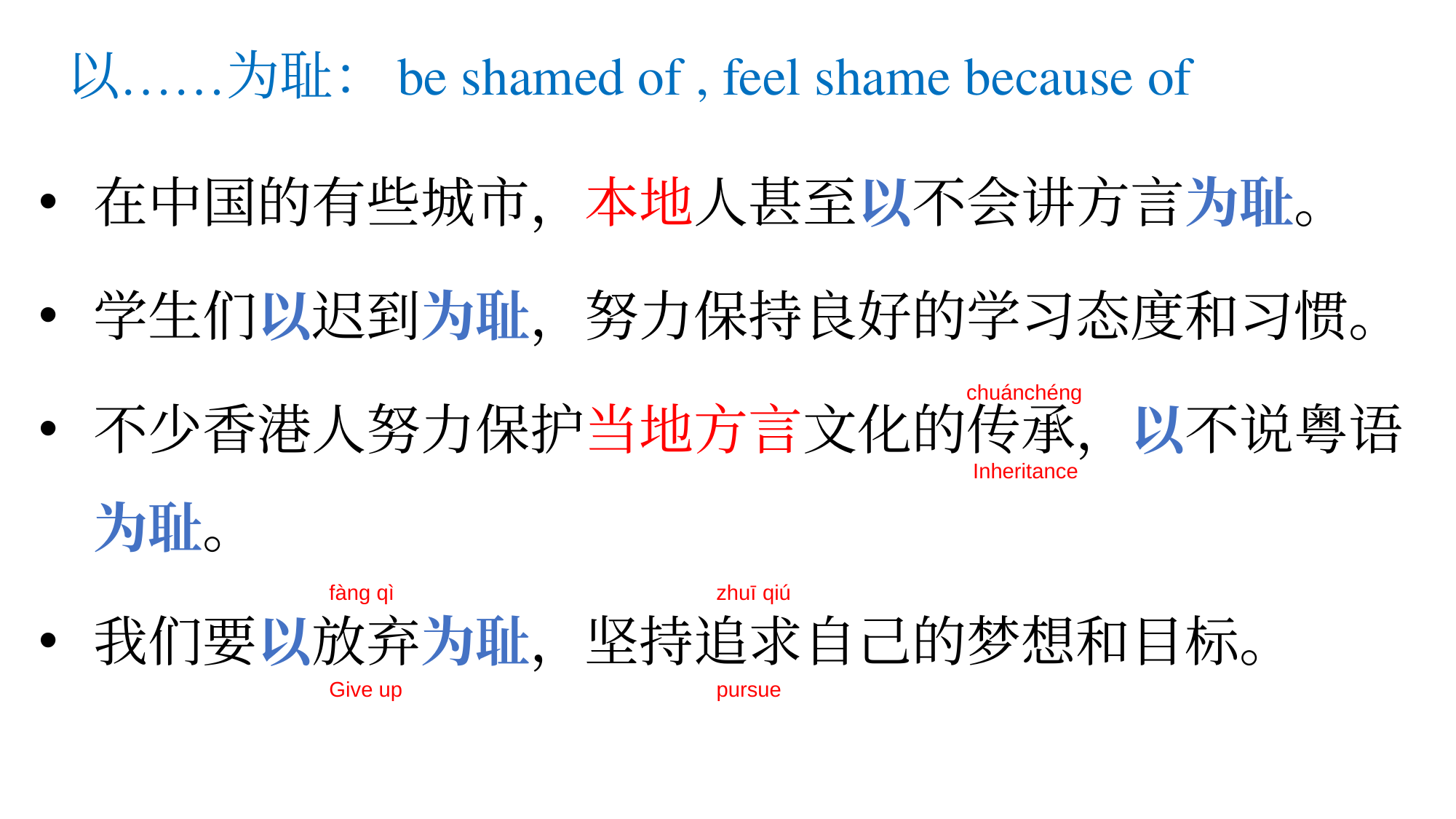

# 以……为耻：be shamed of , feel shame because of
在中国的有些城市，本地人甚至以不会讲方言为耻。
学生们以迟到为耻，努力保持良好的学习态度和习惯。
不少香港人努力保护当地方言文化的传承，以不说粤语为耻。
我们要以放弃为耻，坚持追求自己的梦想和目标。
chuánchéng
Inheritance
fàng qì
zhuī qiú
Give up
pursue